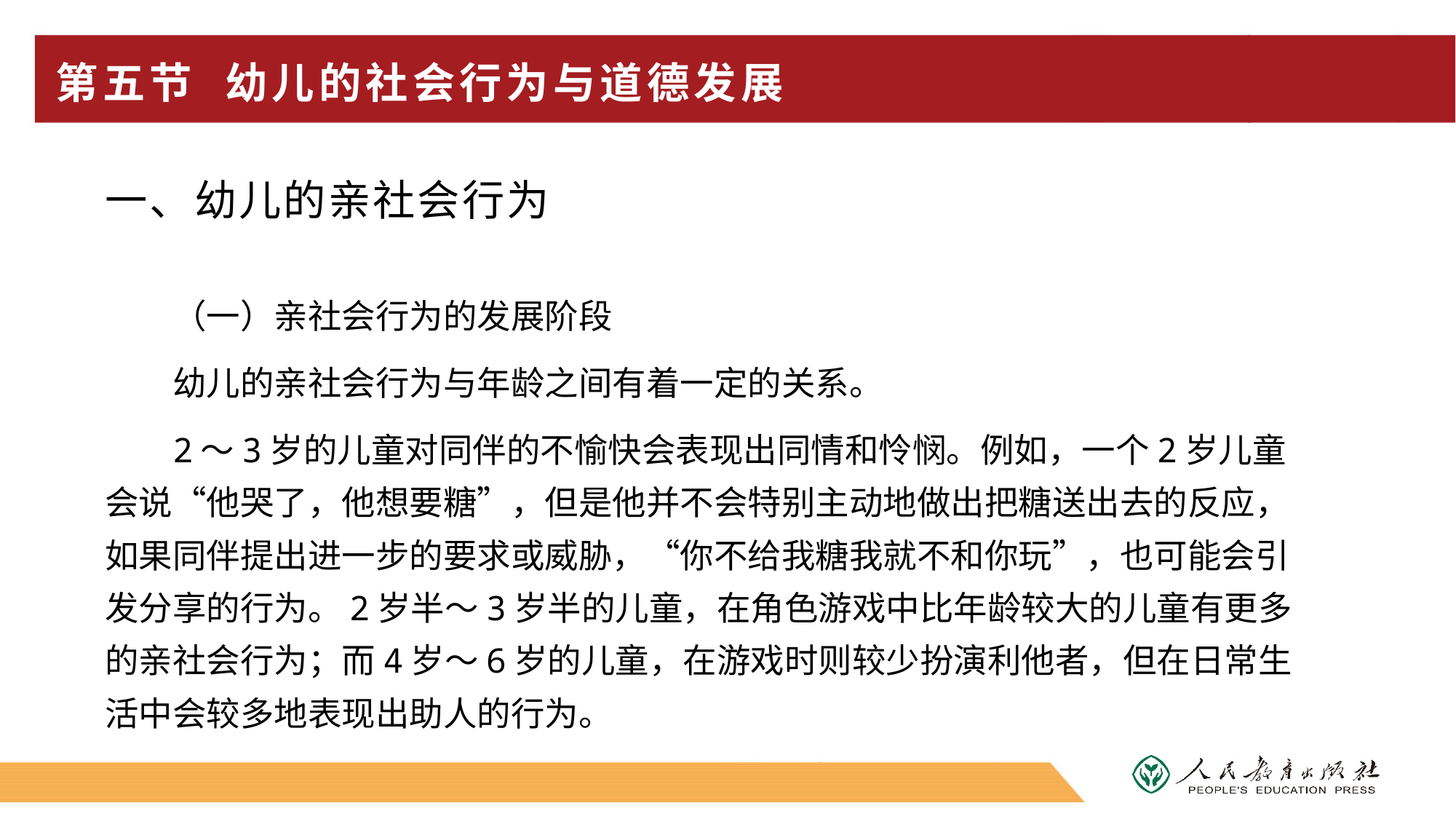

# 第五节  幼儿的社会行为与道德发展
一、幼儿的亲社会行为
（一）亲社会行为的发展阶段
幼儿的亲社会行为与年龄之间有着一定的关系。
2～3岁的儿童对同伴的不愉快会表现出同情和怜悯。例如，一个2岁儿童会说“他哭了，他想要糖”，但是他并不会特别主动地做出把糖送出去的反应，如果同伴提出进一步的要求或威胁，“你不给我糖我就不和你玩”，也可能会引发分享的行为。2岁半～3岁半的儿童，在角色游戏中比年龄较大的儿童有更多的亲社会行为；而4岁～6岁的儿童，在游戏时则较少扮演利他者，但在日常生活中会较多地表现出助人的行为。